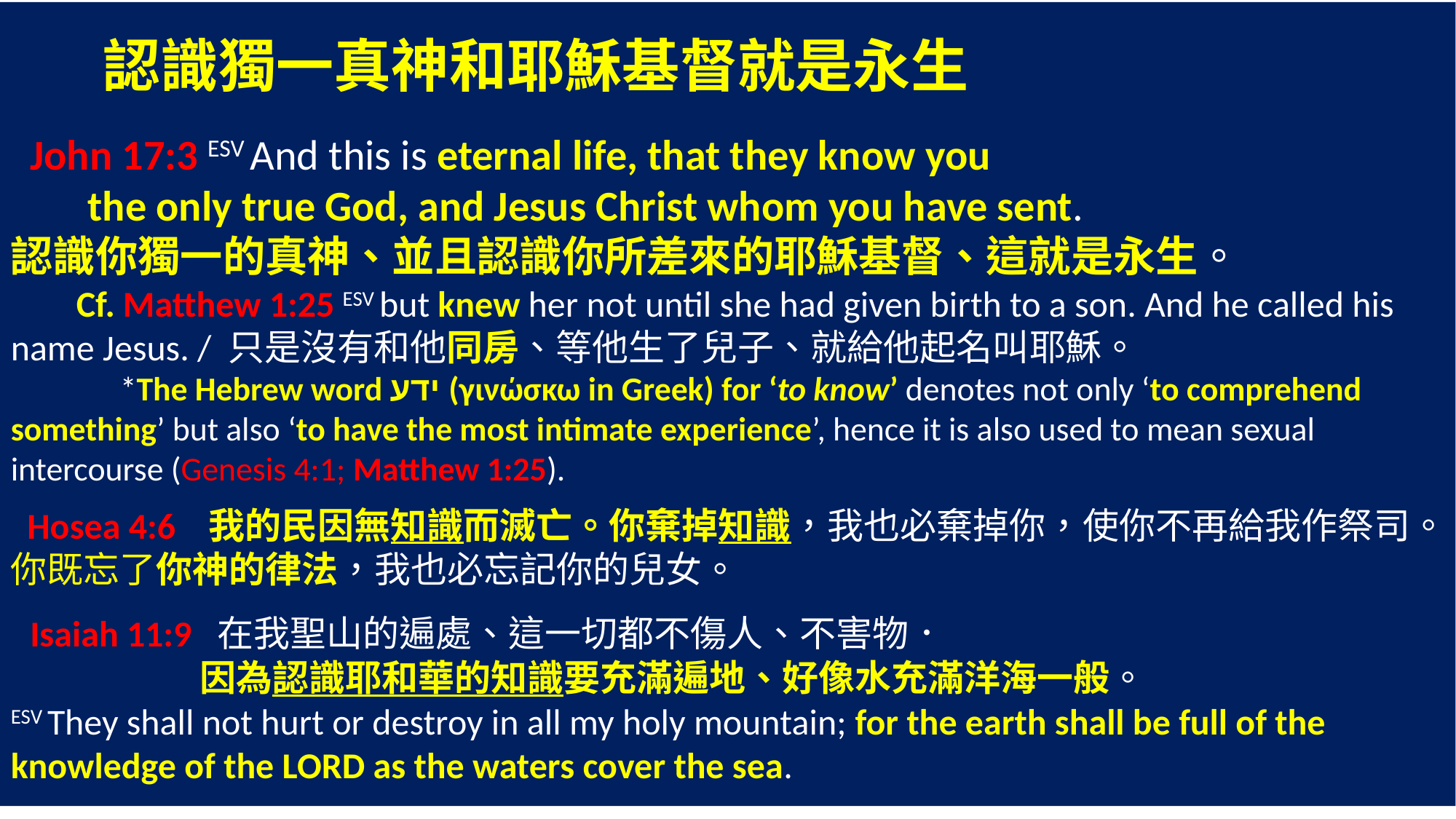

認識獨一真神和耶穌基督就是永生

  John 17:3 ESV And this is eternal life, that they know you
        the only true God, and Jesus Christ whom you have sent.
認識你獨一的真神、並且認識你所差來的耶穌基督、這就是永生。
        Cf. Matthew 1:25 ESV but knew her not until she had given birth to a son. And he called his name Jesus. / 只是沒有和他同房、等他生了兒子、就給他起名叫耶穌。
	*The Hebrew word ידע (γινώσκω in Greek) for ‘to know’ denotes not only ‘to comprehend something’ but also ‘to have the most intimate experience’, hence it is also used to mean sexual intercourse (Genesis 4:1; Matthew 1:25).

  Hosea 4:6   ‎我的民因無知識而滅亡。你棄掉知識，我也必棄掉你，使你不再給我作祭司。你既忘了你神的律法，我也必忘記你的兒女。

  Isaiah 11:9  在我聖山的遍處、這一切都不傷人、不害物．
                      因為認識耶和華的知識要充滿遍地、好像水充滿洋海一般。
ESV They shall not hurt or destroy in all my holy mountain; for the earth shall be full of the knowledge of the LORD as the waters cover the sea.